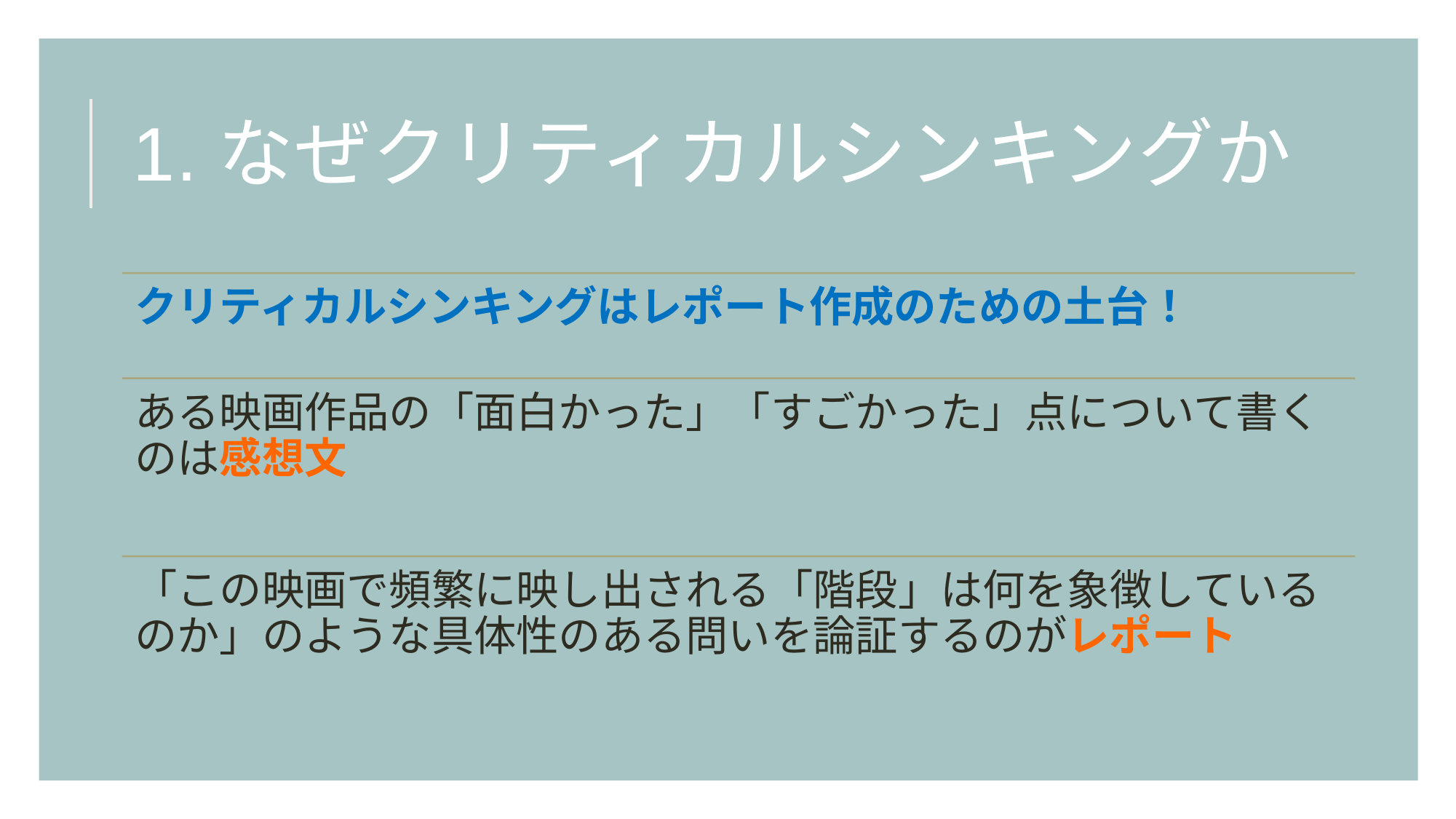

# 1.なぜクリティカルシンキングか
クリティカルシンキングはレポート作成のための土台！
ある映画作品の「面白かった」「すごかった」点について書くのは感想文
「この映画で頻繁に映し出される「階段」は何を象徴しているのか」のような具体性のある問いを論証するのがレポート